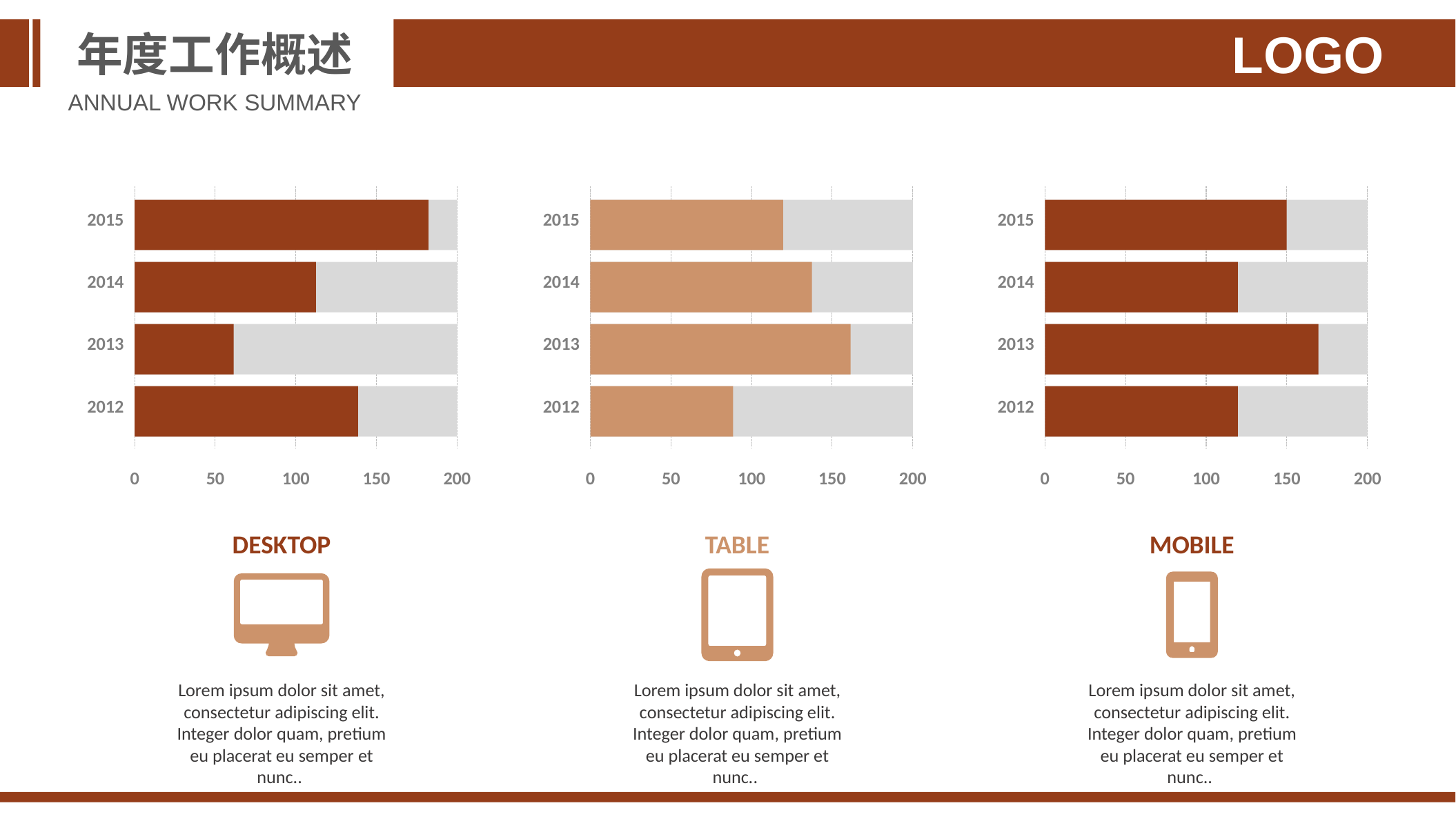

年度工作概述
LOGO
ANNUAL WORK SUMMARY

2015

2014

2013

2012
0
50
100
150
200

2015

2014

2013

2012
0
50
100
150
200

2015

2014

2013

2012
0
50
100
150
200
DESKTOP
TABLE
MOBILE

Lorem ipsum dolor sit amet, consectetur adipiscing elit. Integer dolor quam, pretium eu placerat eu semper et nunc..
Lorem ipsum dolor sit amet, consectetur adipiscing elit. Integer dolor quam, pretium eu placerat eu semper et nunc..
Lorem ipsum dolor sit amet, consectetur adipiscing elit. Integer dolor quam, pretium eu placerat eu semper et nunc..